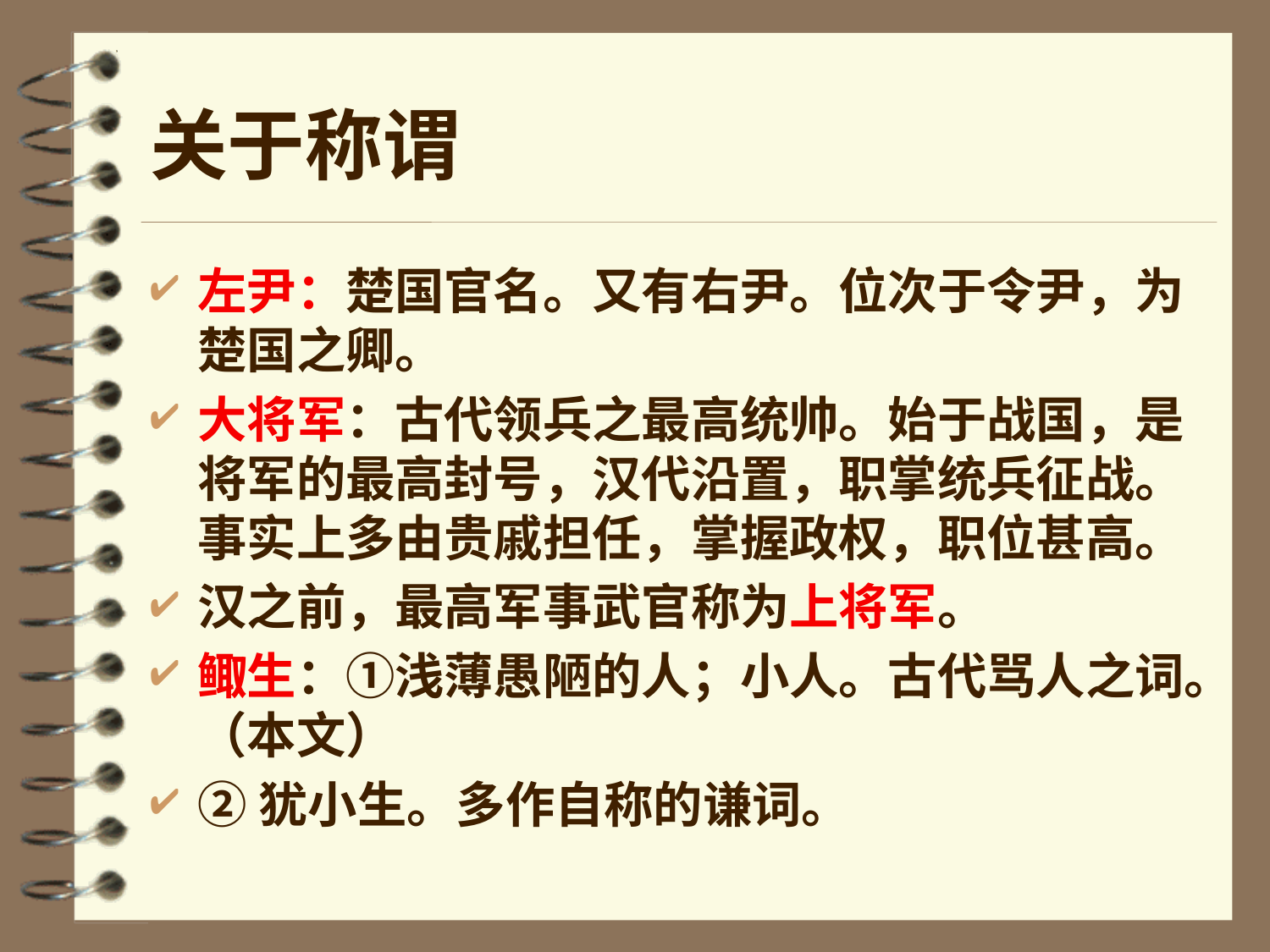

# 关于称谓
左尹：楚国官名。又有右尹。位次于令尹，为楚国之卿。
大将军：古代领兵之最高统帅。始于战国，是将军的最高封号，汉代沿置，职掌统兵征战。事实上多由贵戚担任，掌握政权，职位甚高。
汉之前，最高军事武官称为上将军。
鲰生：①浅薄愚陋的人；小人。古代骂人之词。（本文）
②犹小生。多作自称的谦词。